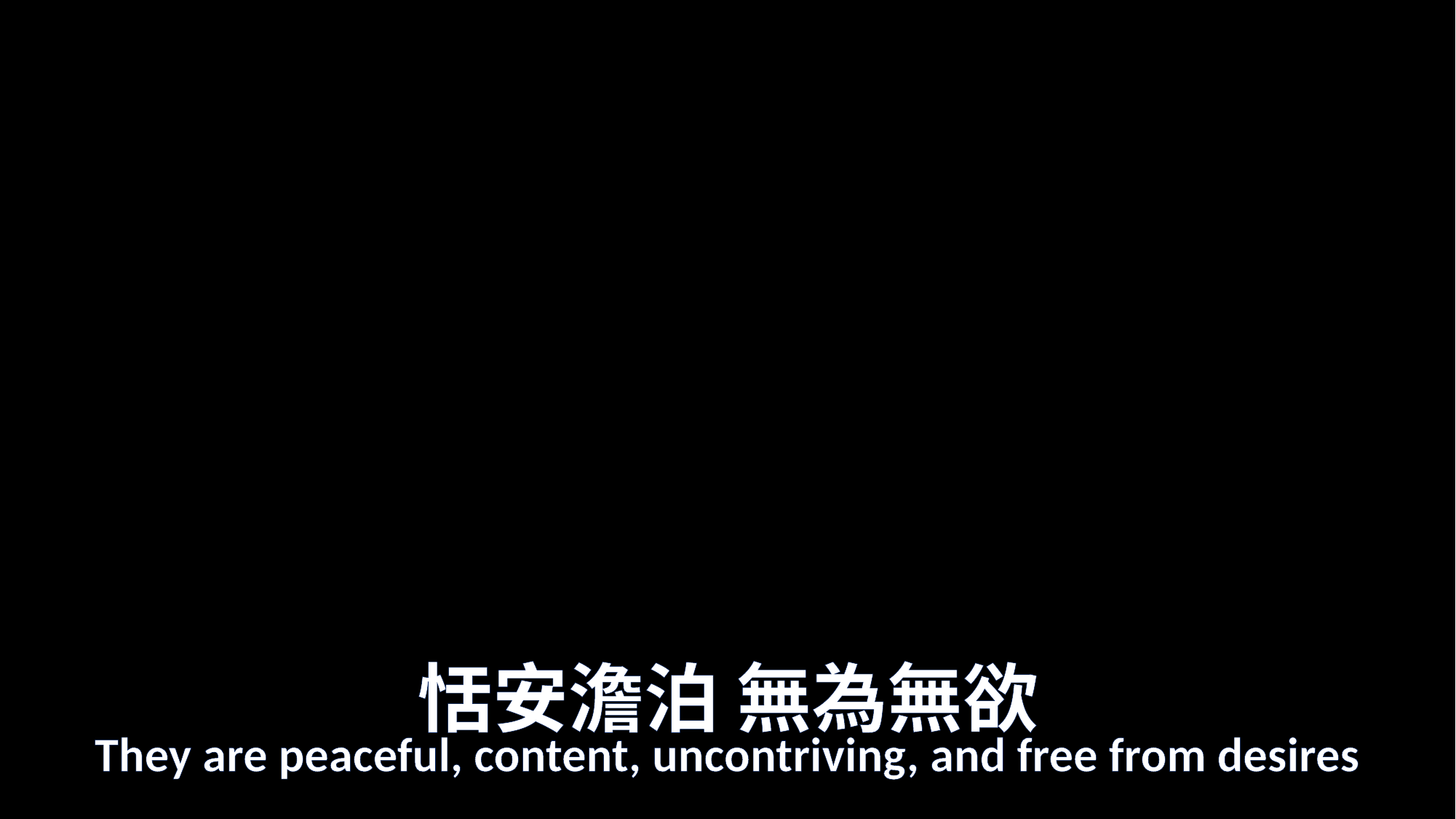

# 恬安澹泊 無為無欲
They are peaceful, content, uncontriving, and free from desires